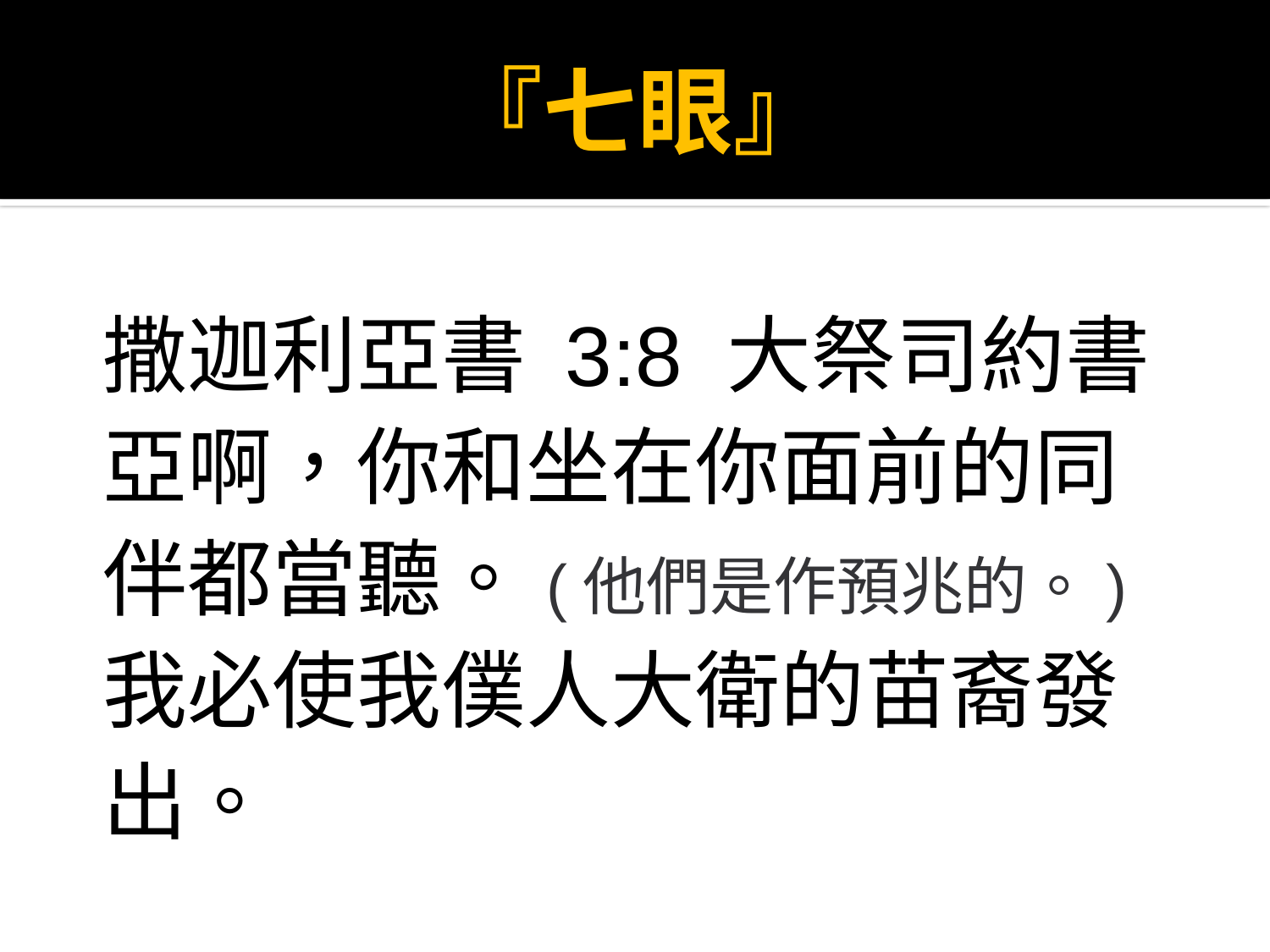

# 『七眼』
撒迦利亞書 3:8 大祭司約書亞啊，你和坐在你面前的同伴都當聽。(他們是作預兆的。) 我必使我僕人大衛的苗裔發出。